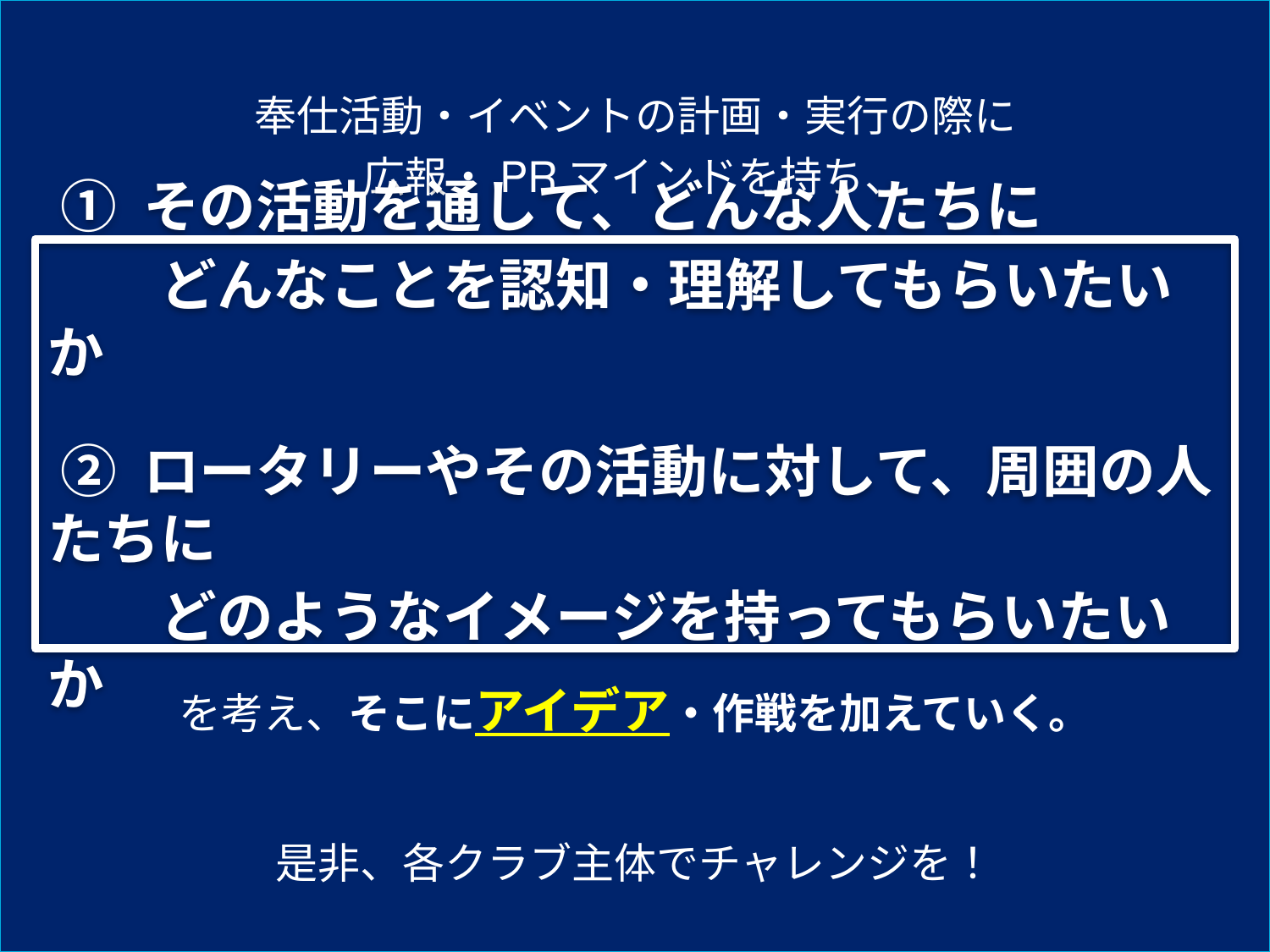

奉仕活動・イベントの計画・実行の際に
広報・PRマインドを持ち、

を考え、そこにアイデア・作戦を加えていく。

是非、各クラブ主体でチャレンジを！
 ① その活動を通して、どんな人たちに
　　どんなことを認知・理解してもらいたいか

 ② ロータリーやその活動に対して、周囲の人たちに
　　どのようなイメージを持ってもらいたいか